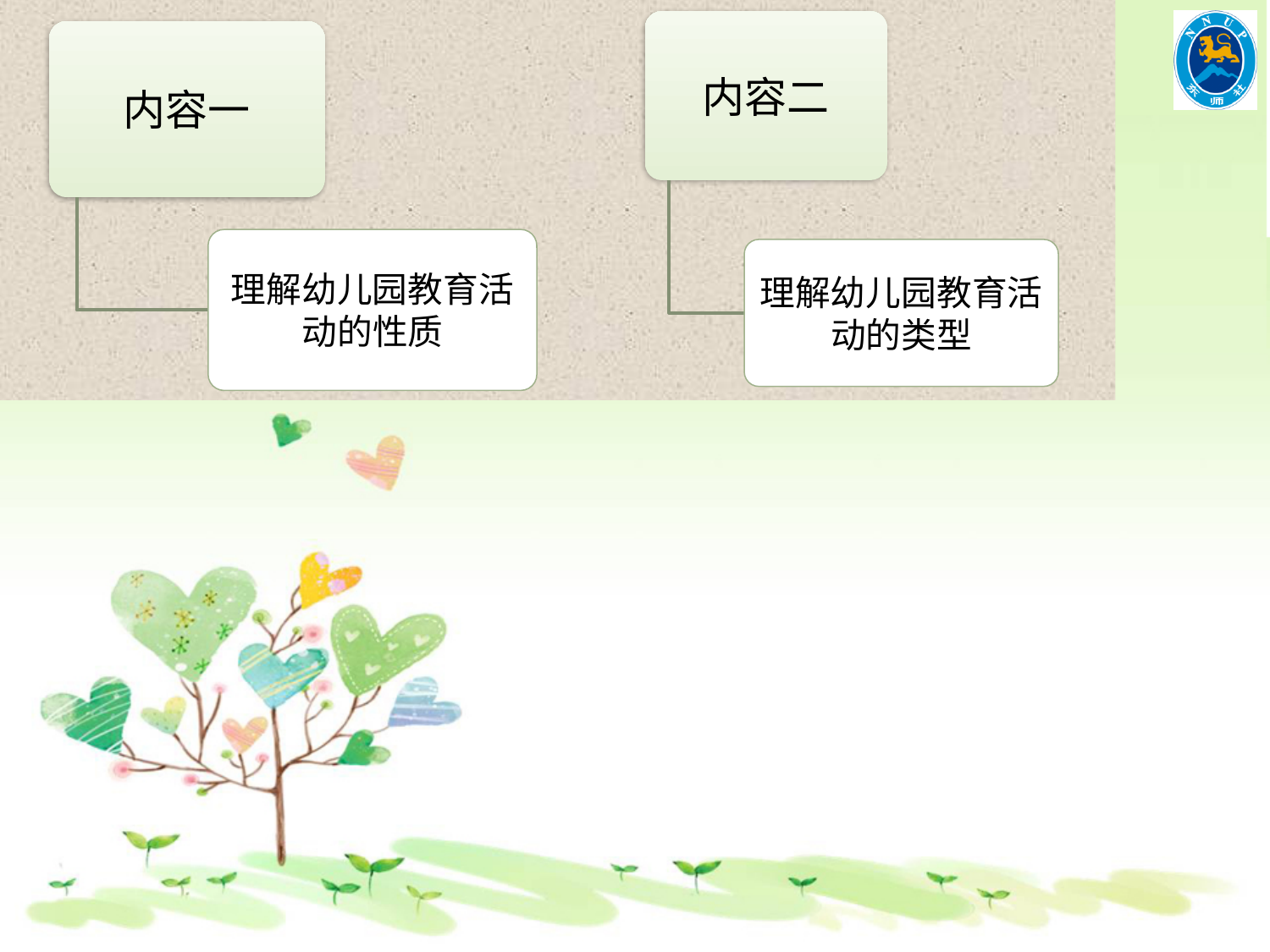

任务二

理解幼儿园教育活动的性质和类型
内容一
理解幼儿园教育活动的性质
内容二
理解幼儿园教育活动的类型